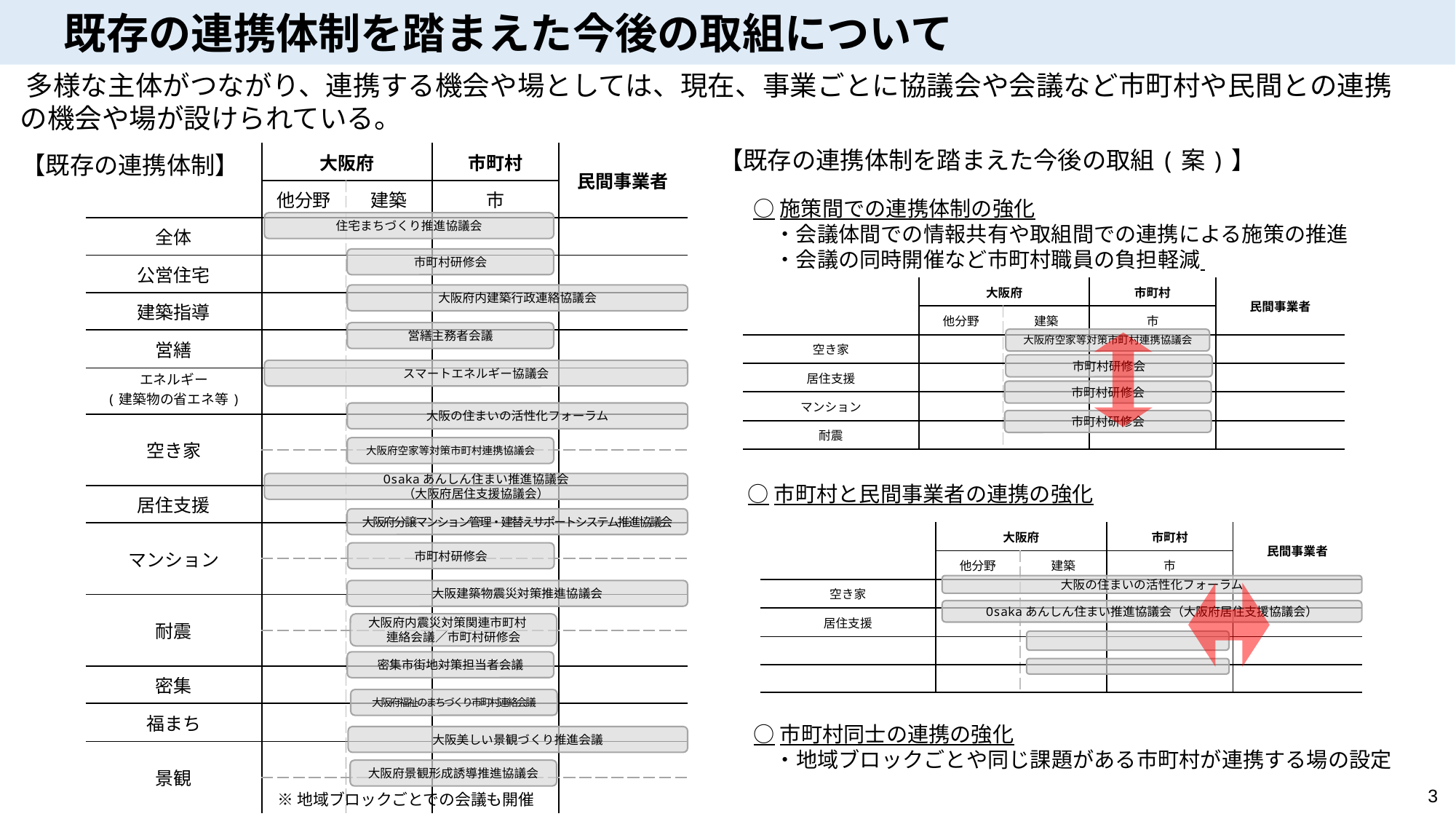

既存の連携体制を踏まえた今後の取組について
　多様な主体がつながり、連携する機会や場としては、現在、事業ごとに協議会や会議など市町村や民間との連携の機会や場が設けられている。
【既存の連携体制を踏まえた今後の取組(案)】
【既存の連携体制】
|  | 大阪府 |  | 市町村 | 民間事業者 |
| --- | --- | --- | --- | --- |
|  | 他分野 | 建築 | 市 |  |
| 全体 |  |  |  |  |
| 公営住宅 |  |  |  |  |
| 建築指導 |  |  |  |  |
| 営繕 |  |  |  |  |
| エネルギー (建築物の省エネ等) |  |  |  |  |
| 空き家 |  |  |  |  |
|  |  |  |  |  |
| 居住支援 |  |  |  |  |
| マンション |  |  |  |  |
|  |  |  |  |  |
| 耐震 |  |  |  |  |
|  |  |  |  |  |
| 密集 |  |  |  |  |
| 福まち |  |  |  |  |
| 景観 |  |  |  |  |
|  |  |  |  |  |
○施策間での連携体制の強化
　・会議体間での情報共有や取組間での連携による施策の推進
　・会議の同時開催など市町村職員の負担軽減
住宅まちづくり推進協議会
市町村研修会
|  | 大阪府 |  | 市町村 | 民間事業者 |
| --- | --- | --- | --- | --- |
|  | 他分野 | 建築 | 市 |  |
| 空き家 |  |  |  |  |
| 居住支援 |  |  |  |  |
| マンション |  |  |  |  |
| 耐震 |  |  |  |  |
大阪府内建築行政連絡協議会
営繕主務者会議
大阪府空家等対策市町村連携協議会

市町村研修会
スマートエネルギー協議会
市町村研修会
大阪の住まいの活性化フォーラム
市町村研修会
大阪府空家等対策市町村連携協議会
○市町村と民間事業者の連携の強化
Osakaあんしん住まい推進協議会
（大阪府居住支援協議会）
大阪府分譲マンション管理・建替えサポートシステム推進協議会
|  | 大阪府 |  | 市町村 | 民間事業者 |
| --- | --- | --- | --- | --- |
|  | 他分野 | 建築 | 市 |  |
| 空き家 |  |  |  |  |
| 居住支援 |  |  |  |  |
|  |  |  |  |  |
|  |  |  |  |  |
市町村研修会
大阪の住まいの活性化フォーラム
大阪建築物震災対策推進協議会

Osakaあんしん住まい推進協議会（大阪府居住支援協議会）
大阪府内震災対策関連市町村　連絡会議／市町村研修会

密集市街地対策担当者会議

大阪府福祉のまちづくり市町村連絡会議
○市町村同士の連携の強化
　・地域ブロックごとや同じ課題がある市町村が連携する場の設定
大阪美しい景観づくり推進会議
大阪府景観形成誘導推進協議会
※地域ブロックごとでの会議も開催
3